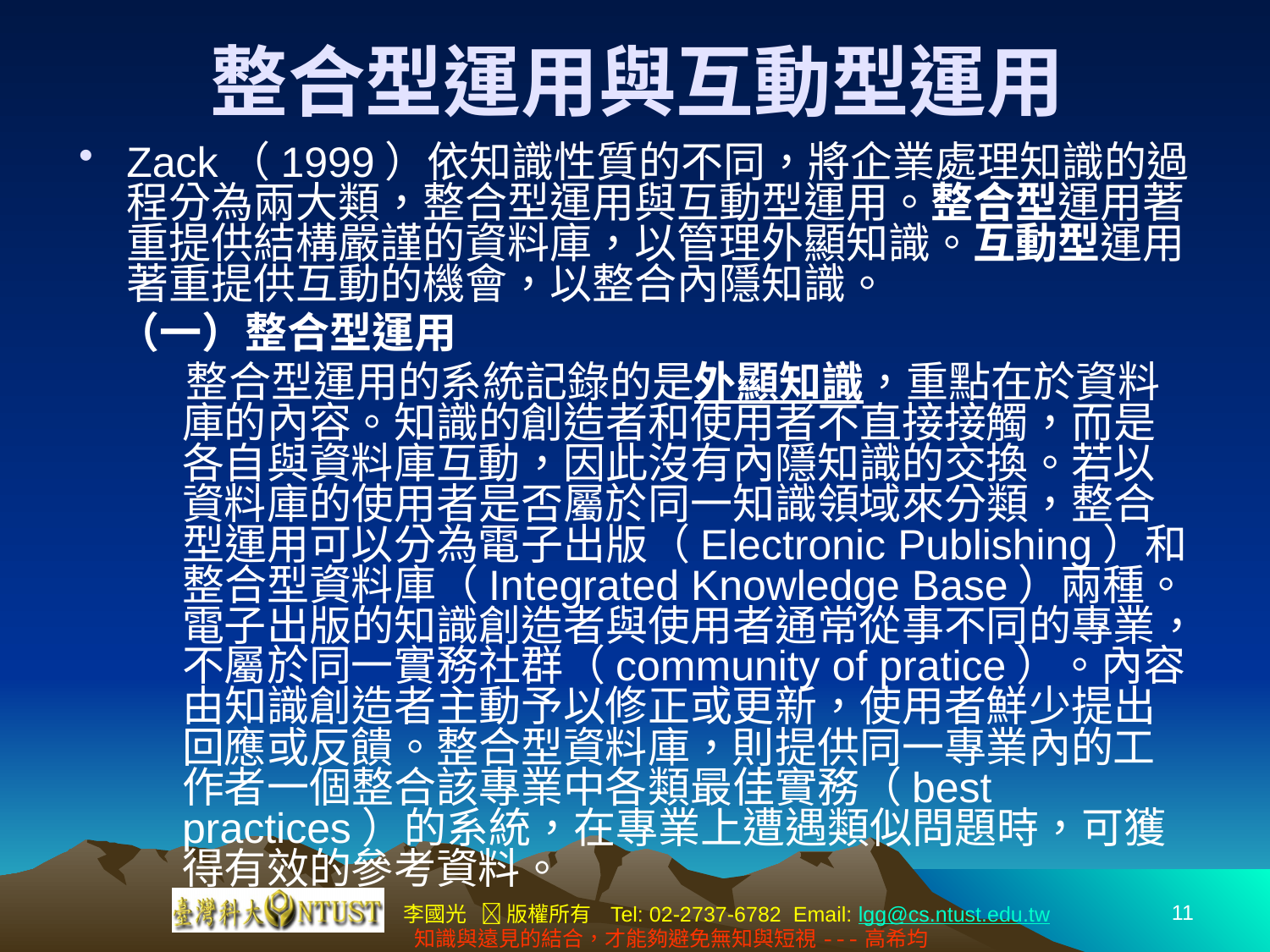

# 整合型運用與互動型運用
Zack（1999）依知識性質的不同，將企業處理知識的過程分為兩大類，整合型運用與互動型運用。整合型運用著重提供結構嚴謹的資料庫，以管理外顯知識。互動型運用著重提供互動的機會，以整合內隱知識。
   （一）整合型運用
    整合型運用的系統記錄的是外顯知識，重點在於資料庫的內容。知識的創造者和使用者不直接接觸，而是各自與資料庫互動，因此沒有內隱知識的交換。若以資料庫的使用者是否屬於同一知識領域來分類，整合型運用可以分為電子出版（Electronic Publishing）和整合型資料庫（Integrated Knowledge Base）兩種。電子出版的知識創造者與使用者通常從事不同的專業，不屬於同一實務社群（community of pratice）。內容由知識創造者主動予以修正或更新，使用者鮮少提出回應或反饋。整合型資料庫，則提供同一專業內的工作者一個整合該專業中各類最佳實務（best practices）的系統，在專業上遭遇類似問題時，可獲得有效的參考資料。
11